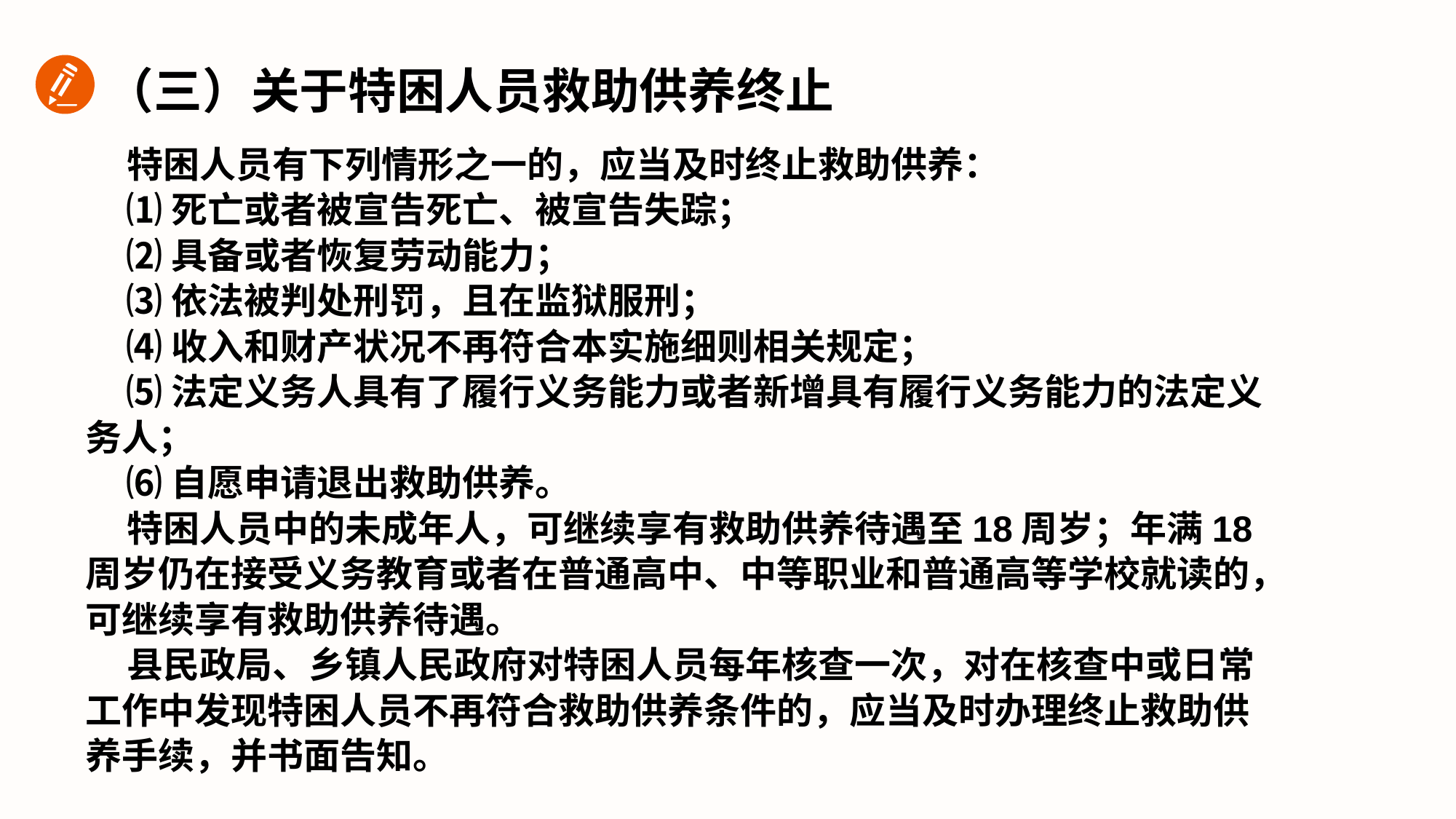

（三）关于特困人员救助供养终止
    特困人员有下列情形之一的，应当及时终止救助供养：
     ⑴死亡或者被宣告死亡、被宣告失踪；
     ⑵具备或者恢复劳动能力；
     ⑶依法被判处刑罚，且在监狱服刑；
     ⑷收入和财产状况不再符合本实施细则相关规定；
     ⑸法定义务人具有了履行义务能力或者新增具有履行义务能力的法定义务人；
     ⑹自愿申请退出救助供养。
    特困人员中的未成年人，可继续享有救助供养待遇至18周岁；年满18周岁仍在接受义务教育或者在普通高中、中等职业和普通高等学校就读的，可继续享有救助供养待遇。
    县民政局、乡镇人民政府对特困人员每年核查一次，对在核查中或日常工作中发现特困人员不再符合救助供养条件的，应当及时办理终止救助供养手续，并书面告知。